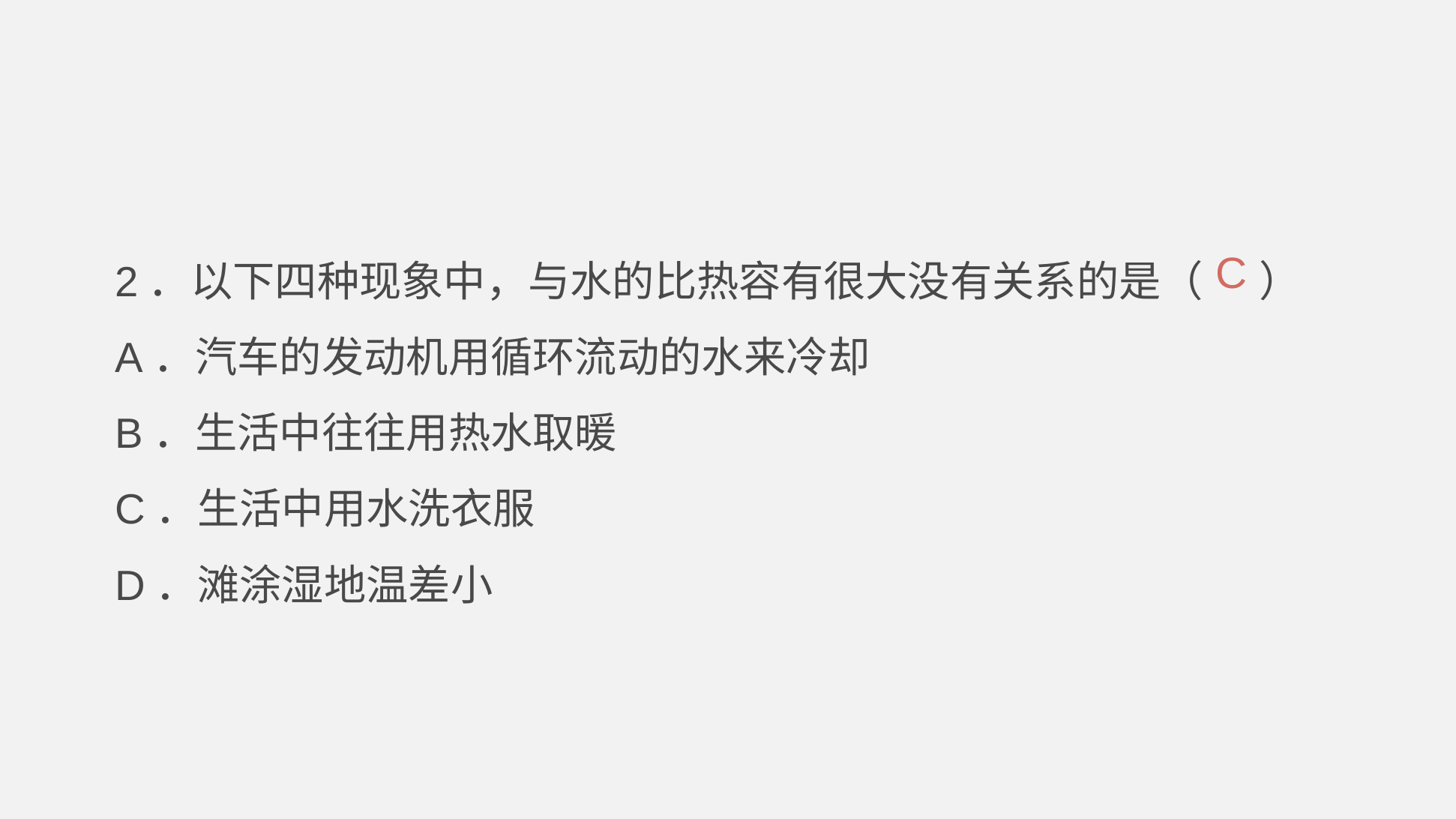

2．以下四种现象中，与水的比热容有很大没有关系的是（      ）
A．汽车的发动机用循环流动的水来冷却
B．生活中往往用热水取暖
C．生活中用水洗衣服
D．滩涂湿地温差小
C